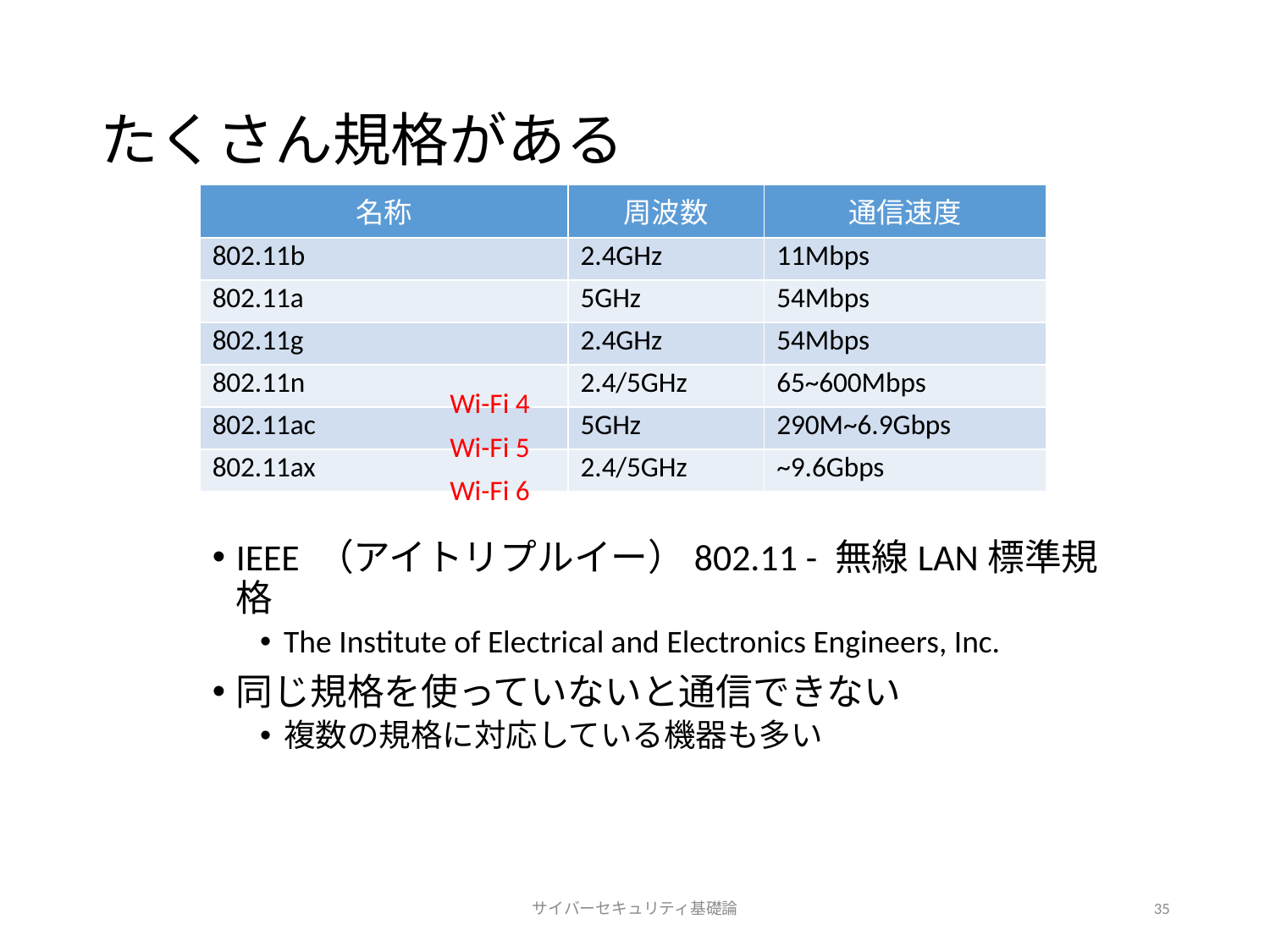

# たくさん規格がある
| 名称 | 周波数 | 通信速度 |
| --- | --- | --- |
| 802.11b | 2.4GHz | 11Mbps |
| 802.11a | 5GHz | 54Mbps |
| 802.11g | 2.4GHz | 54Mbps |
| 802.11n | 2.4/5GHz | 65~600Mbps |
| 802.11ac | 5GHz | 290M~6.9Gbps |
| 802.11ax | 2.4/5GHz | ~9.6Gbps |
Wi-Fi 4
Wi-Fi 5
Wi-Fi 6
IEEE （アイトリプルイー）802.11 - 無線LAN標準規格
The Institute of Electrical and Electronics Engineers, Inc.
同じ規格を使っていないと通信できない
複数の規格に対応している機器も多い
サイバーセキュリティ基礎論
35